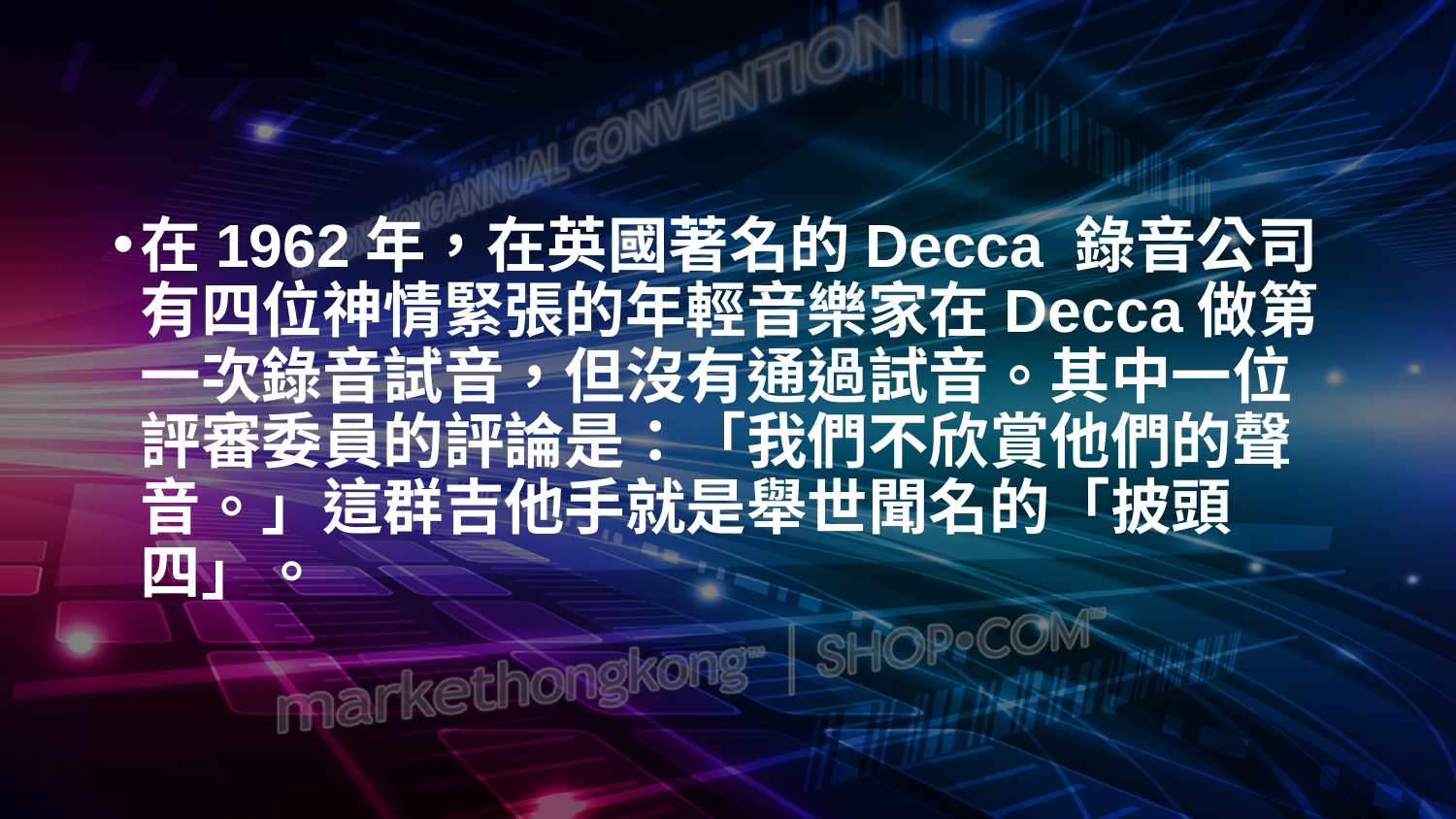

在1962年，在英國著名的Decca 錄音公司有四位神情緊張的年輕音樂家在Decca做第一次錄音試音，但沒有通過試音。其中一位評審委員的評論是：「我們不欣賞他們的聲音。」這群吉他手就是舉世聞名的「披頭四」。